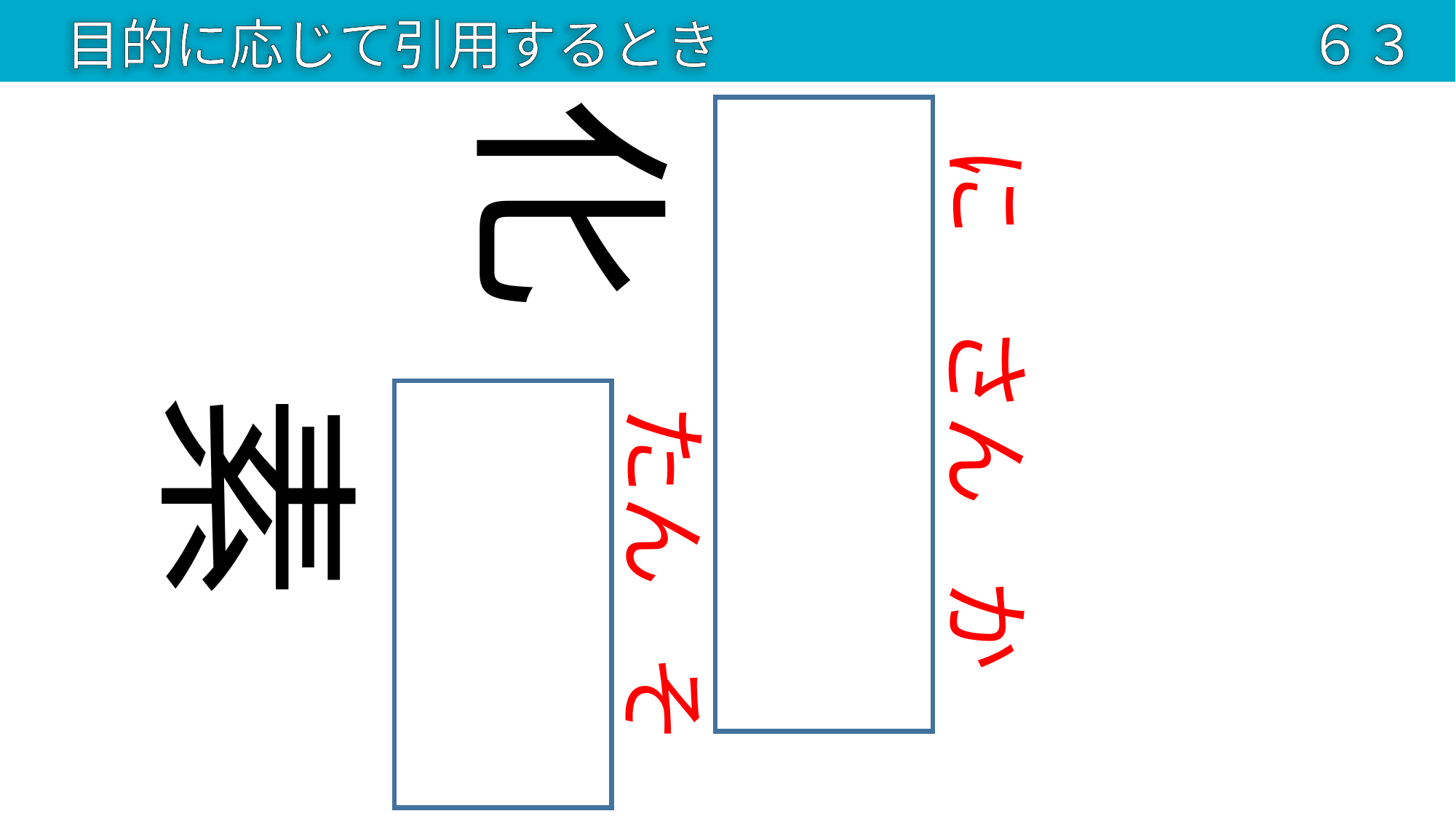

目的に応じて引用するとき
６３
二酸化

に
さん
炭素

たん
か
そ